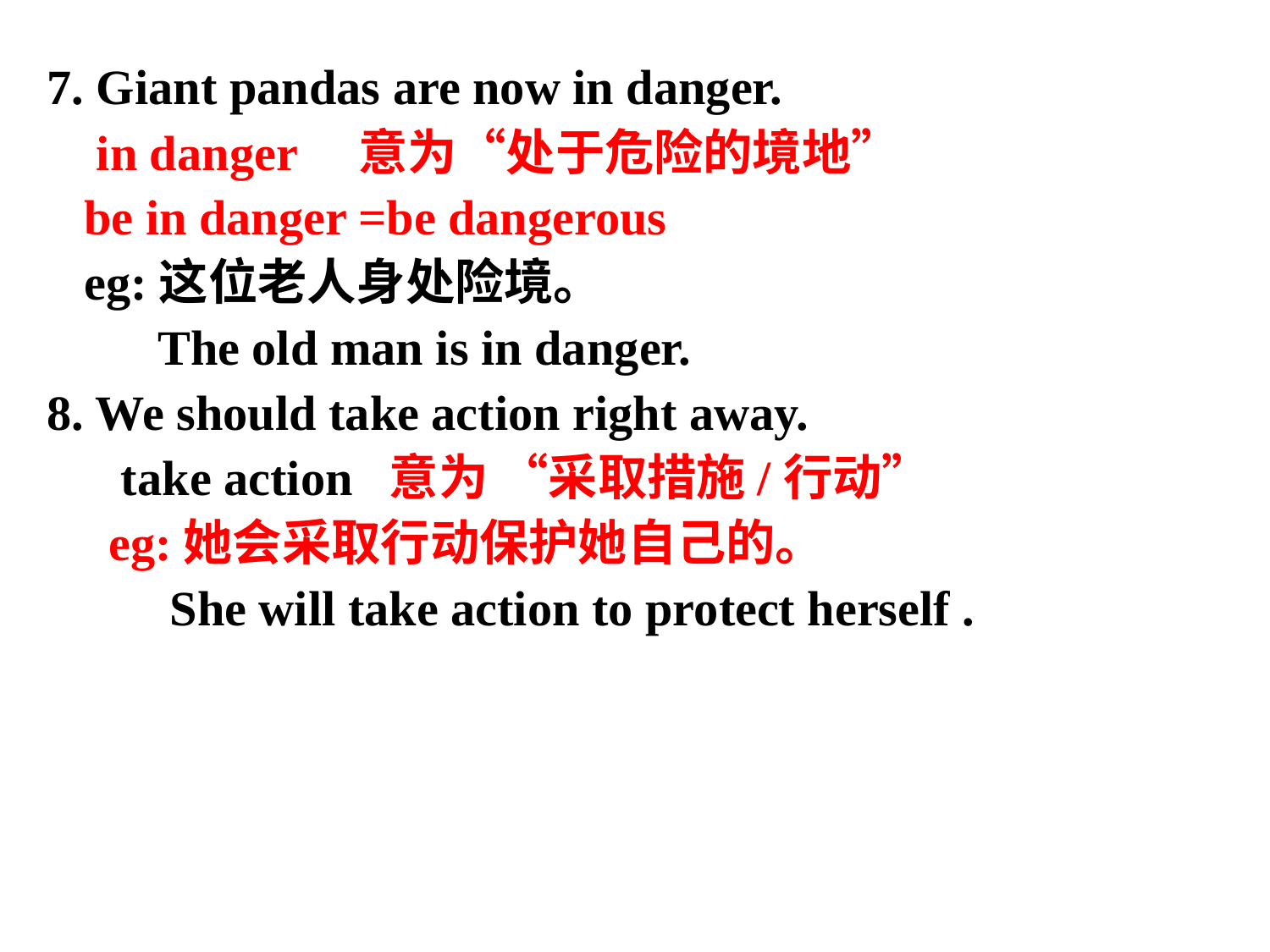

7. Giant pandas are now in danger.
    in danger    意为“处于危险的境地”
   be in danger =be dangerous
   eg:这位老人身处险境。
         The old man is in danger.
8. We should take action right away.
      take action  意为 “采取措施/行动”
     eg:她会采取行动保护她自己的。
          She will take action to protect herself .